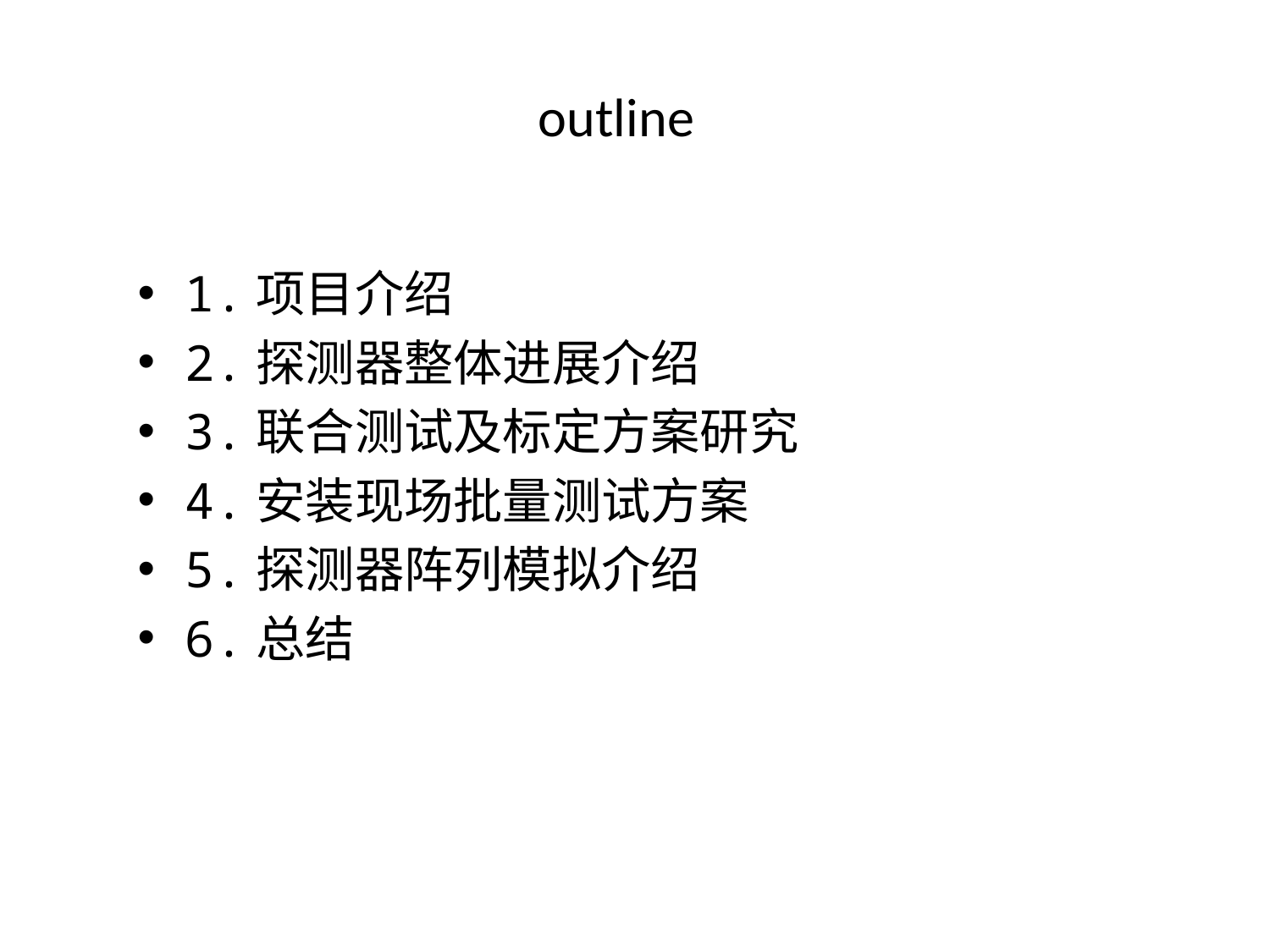

# outline
1.项目介绍
2.探测器整体进展介绍
3.联合测试及标定方案研究
4.安装现场批量测试方案
5.探测器阵列模拟介绍
6.总结